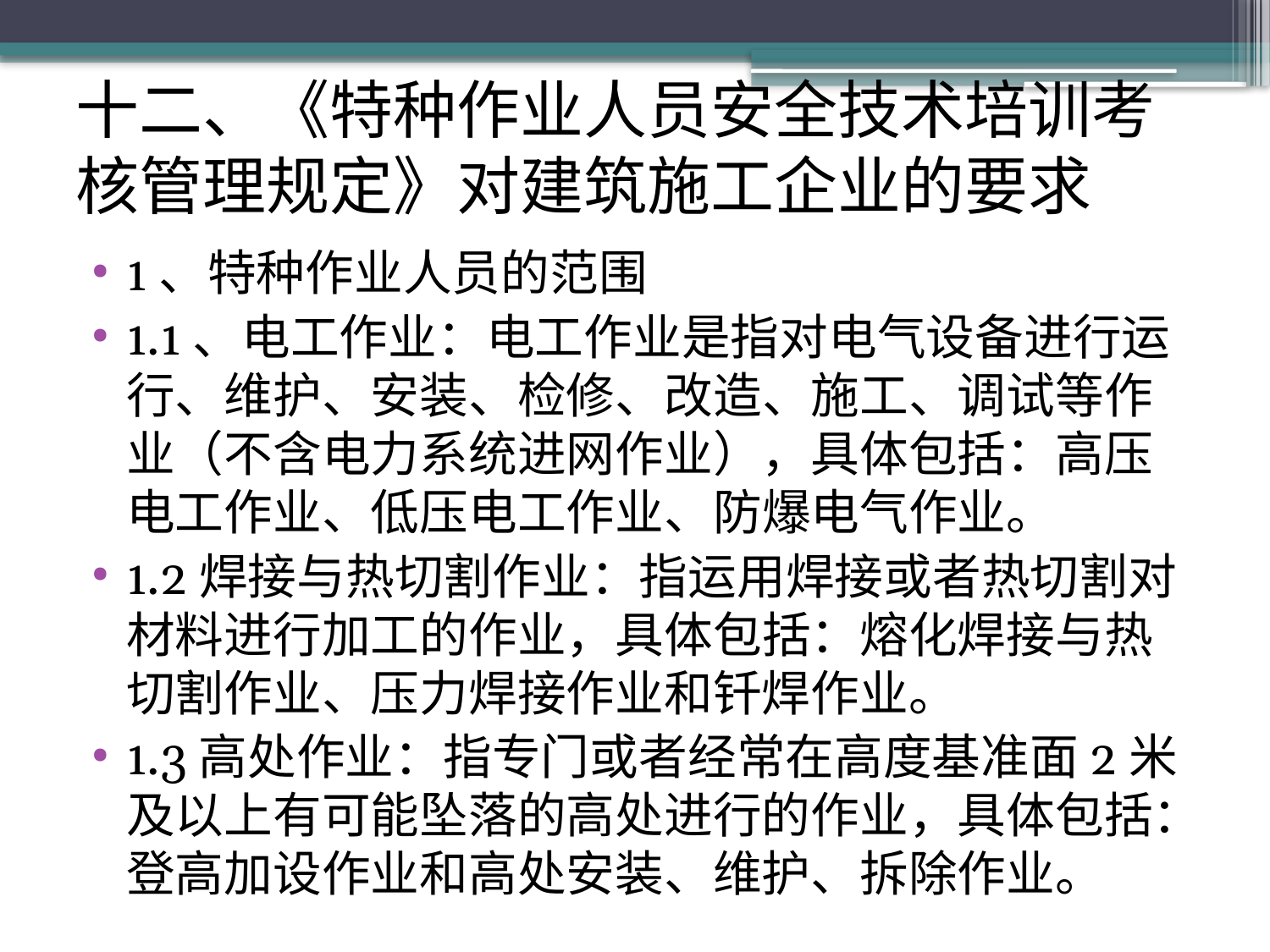

# 十二、《特种作业人员安全技术培训考核管理规定》对建筑施工企业的要求
1、特种作业人员的范围
1.1、电工作业：电工作业是指对电气设备进行运行、维护、安装、检修、改造、施工、调试等作业（不含电力系统进网作业），具体包括：高压电工作业、低压电工作业、防爆电气作业。
1.2焊接与热切割作业：指运用焊接或者热切割对材料进行加工的作业，具体包括：熔化焊接与热切割作业、压力焊接作业和钎焊作业。
1.3高处作业：指专门或者经常在高度基准面2米及以上有可能坠落的高处进行的作业，具体包括：登高加设作业和高处安装、维护、拆除作业。